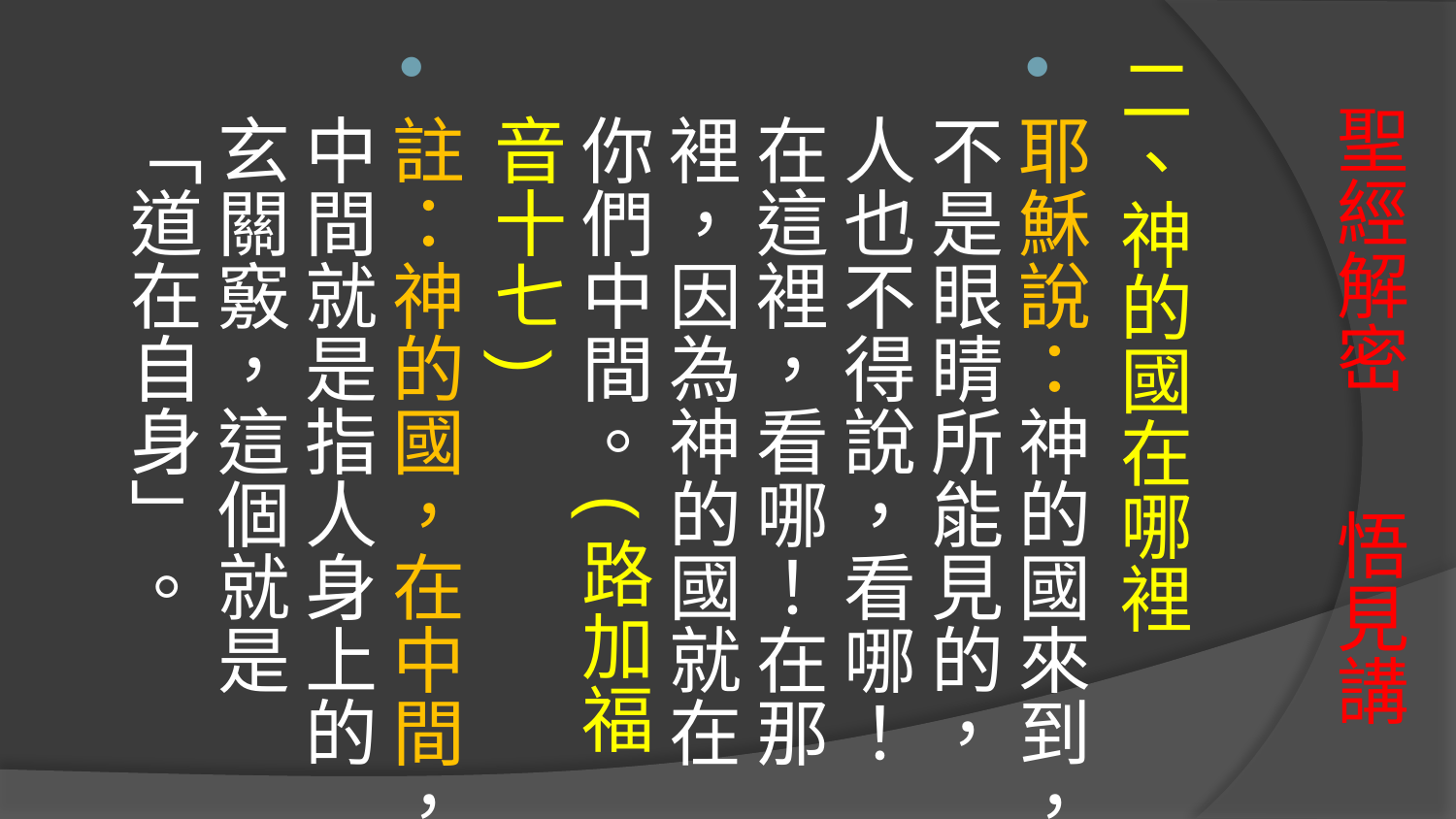

二、神的國在哪裡
耶穌說：神的國來到，不是眼睛所能見的，人也不得說，看哪！在這裡，看哪！在那裡，因為神的國就在你們中間。(路加福音十七)
註：神的國，在中間，中間就是指人身上的玄關竅，這個就是「道在自身」。

# 聖經解密       悟見講